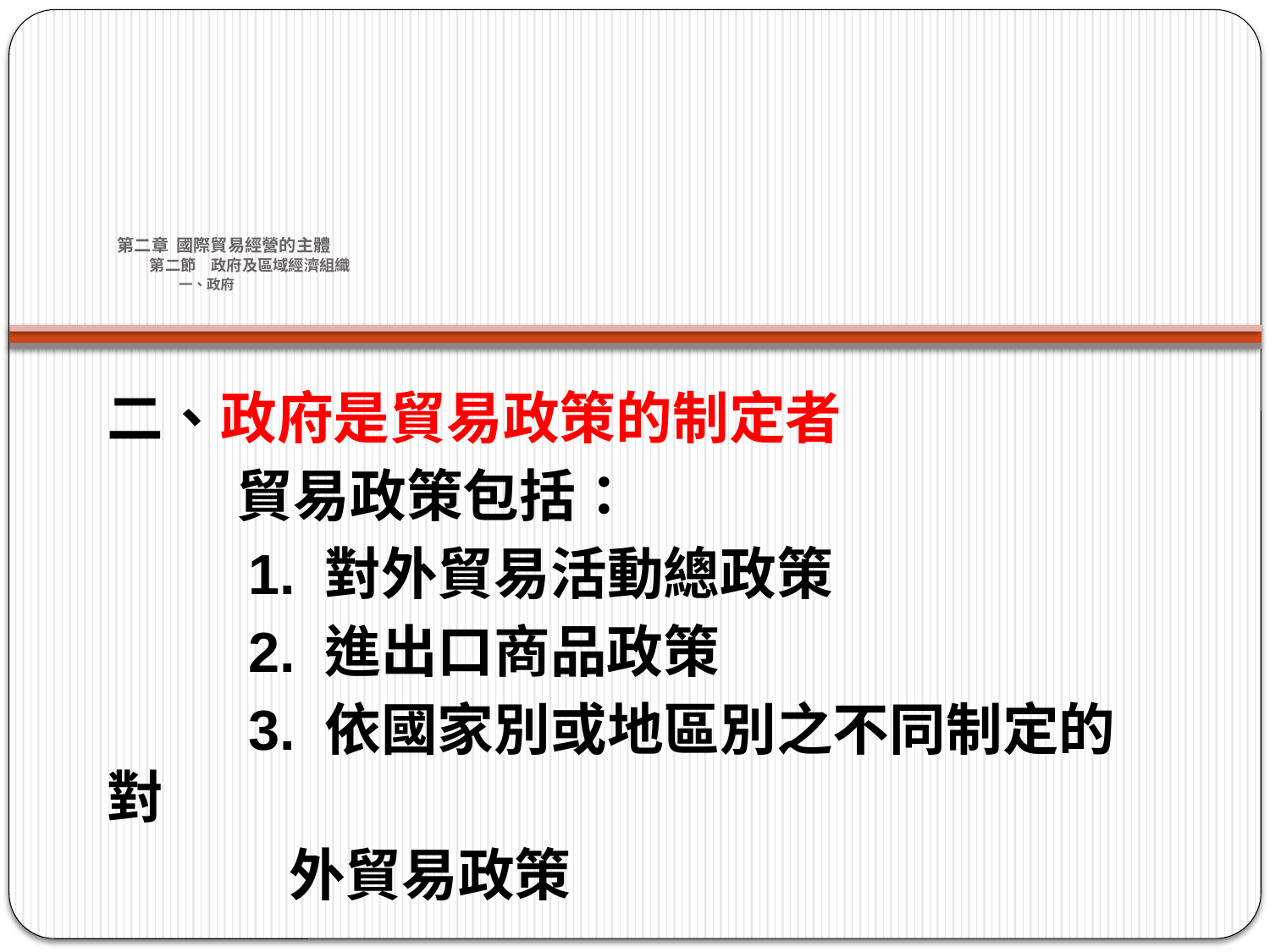

# 第二章  國際貿易經營的主體 第二節　政府及區域經濟組織 一、政府
二、政府是貿易政策的制定者
         貿易政策包括：
         1. 對外貿易活動總政策
         2. 進出口商品政策
         3. 依國家別或地區別之不同制定的對
             外貿易政策